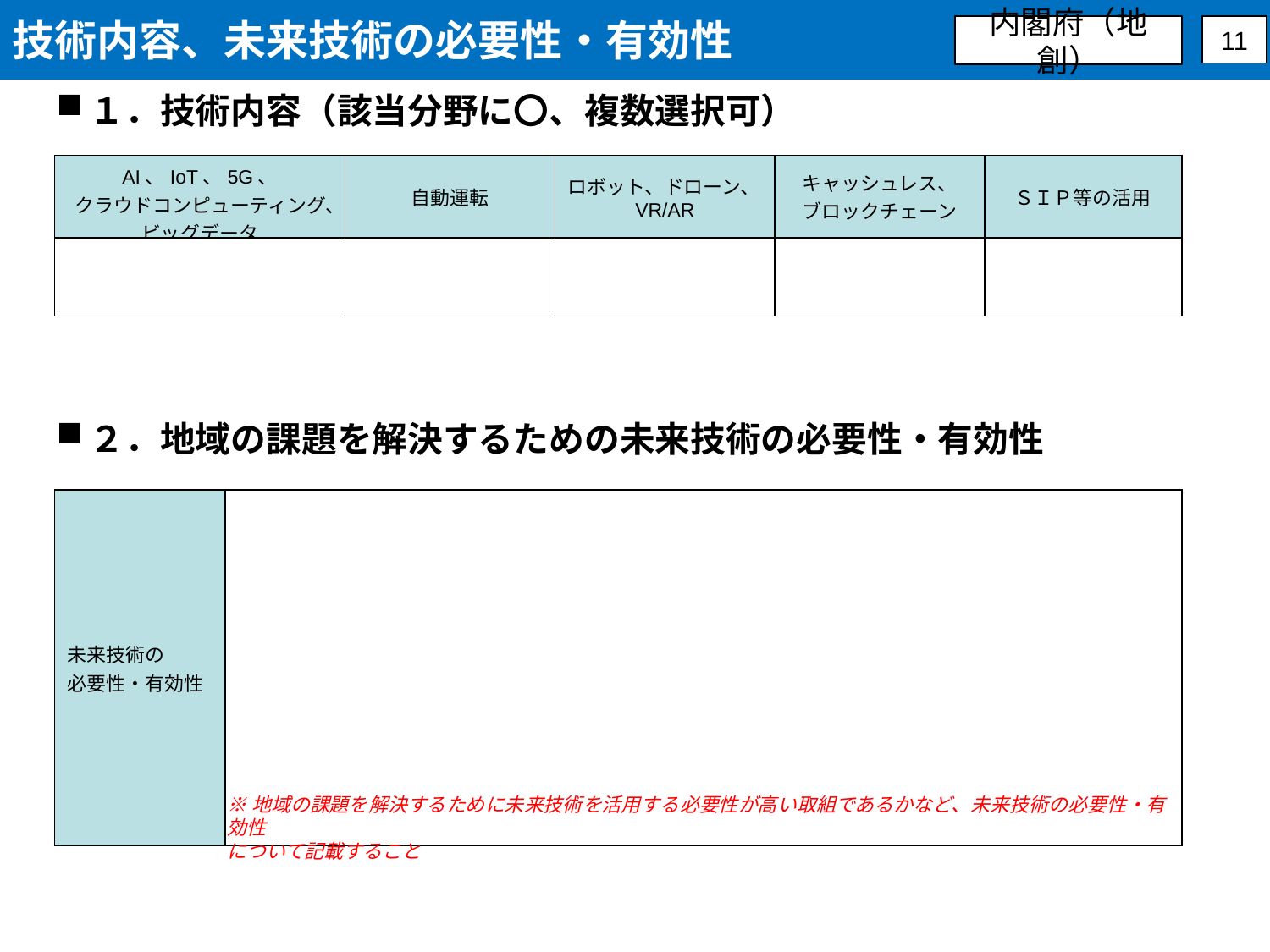

技術内容、未来技術の必要性・有効性
内閣府（地創）
11
１．技術内容（該当分野に〇、複数選択可）

| AI、IoT、5G、 クラウドコンピューティング、 ビッグデータ | 自動運転 | ロボット、ドローン、VR/AR | キャッシュレス、 ブロックチェーン | ＳＩＰ等の活用 |
| --- | --- | --- | --- | --- |
|  |  |  |  |  |
２．地域の課題を解決するための未来技術の必要性・有効性
| 未来技術の 必要性・有効性 |  |
| --- | --- |
※地域の課題を解決するために未来技術を活用する必要性が高い取組であるかなど、未来技術の必要性・有効性
について記載すること